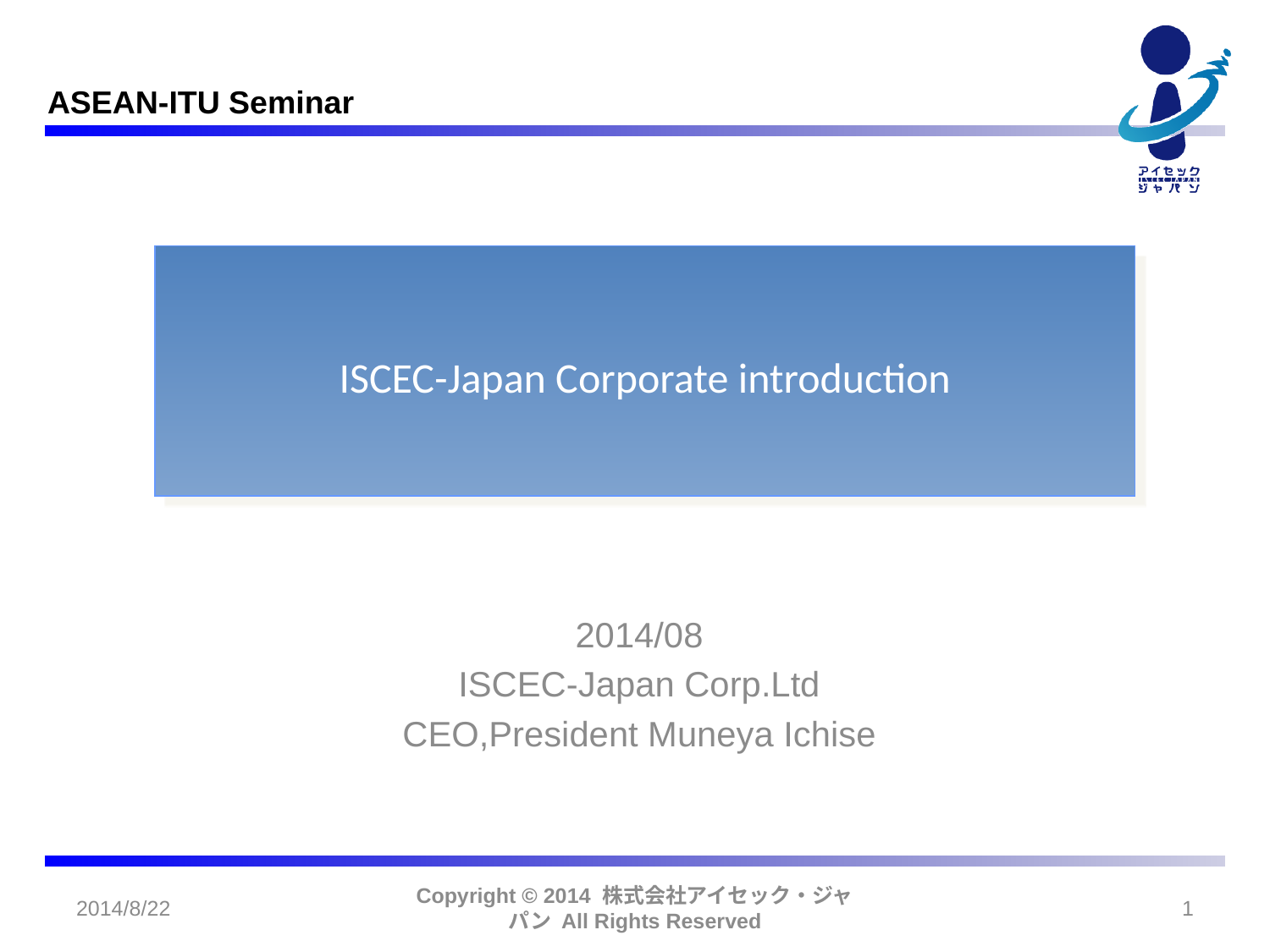

ASEAN-ITU Seminar

# ISCEC-Japan Corporate introduction
2014/08
ISCEC-Japan Corp.Ltd
CEO,President Muneya Ichise
2014/8/22
Copyright © 2014 株式会社アイセック・ジャパン All Rights Reserved
1